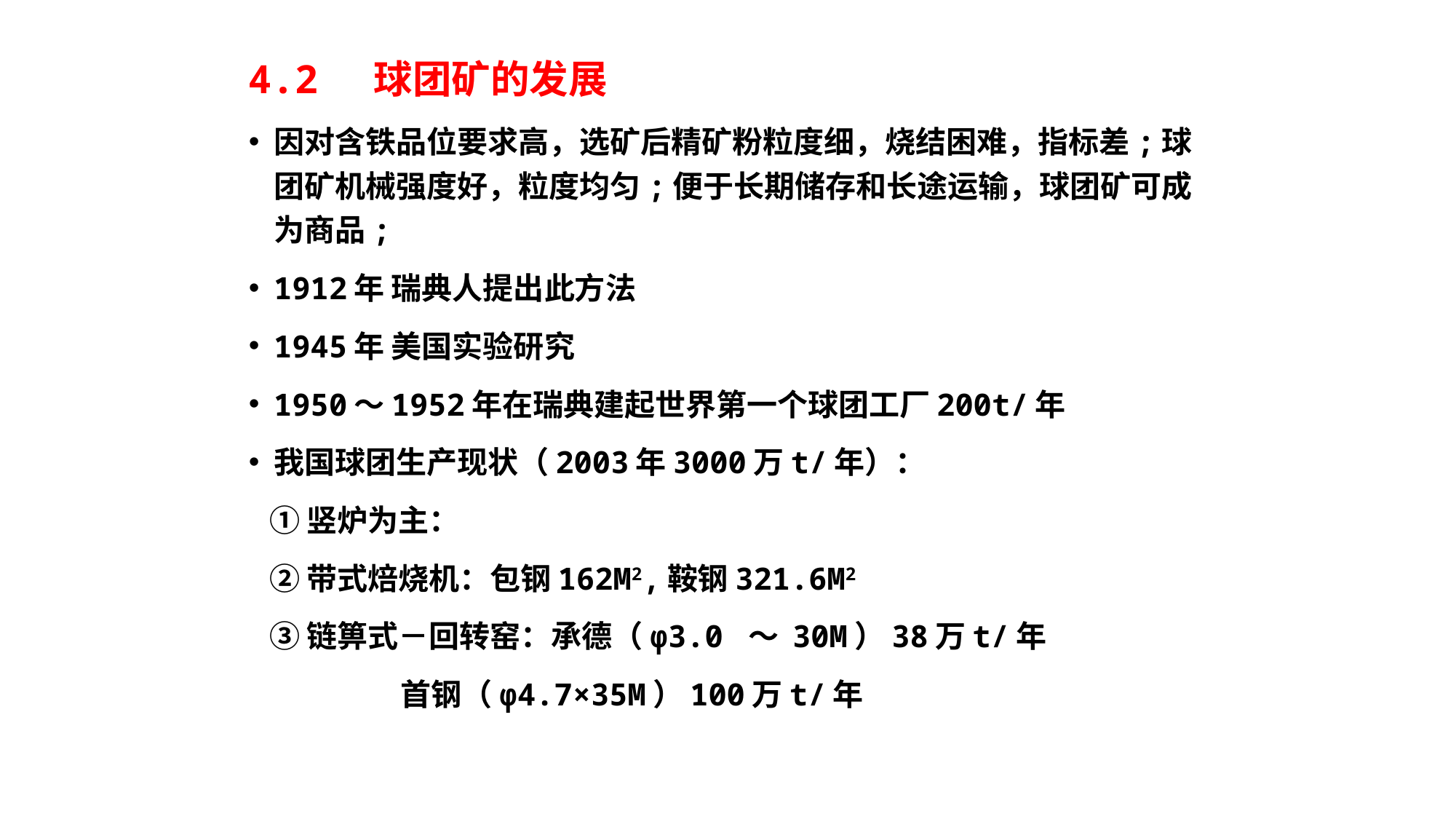

4.2  球团矿的发展
因对含铁品位要求高，选矿后精矿粉粒度细，烧结困难，指标差;球团矿机械强度好，粒度均匀;便于长期储存和长途运输，球团矿可成为商品;
1912年 瑞典人提出此方法
1945年 美国实验研究
1950～1952年在瑞典建起世界第一个球团工厂200t/年
我国球团生产现状（2003年3000万t/年）：
   ①竖炉为主：
   ②带式焙烧机：包钢162M2,鞍钢321.6M2
   ③链箅式－回转窑：承德（φ3.0 ～ 30M）38万t/年
                     首钢（φ4.7×35M）100万t/年
3